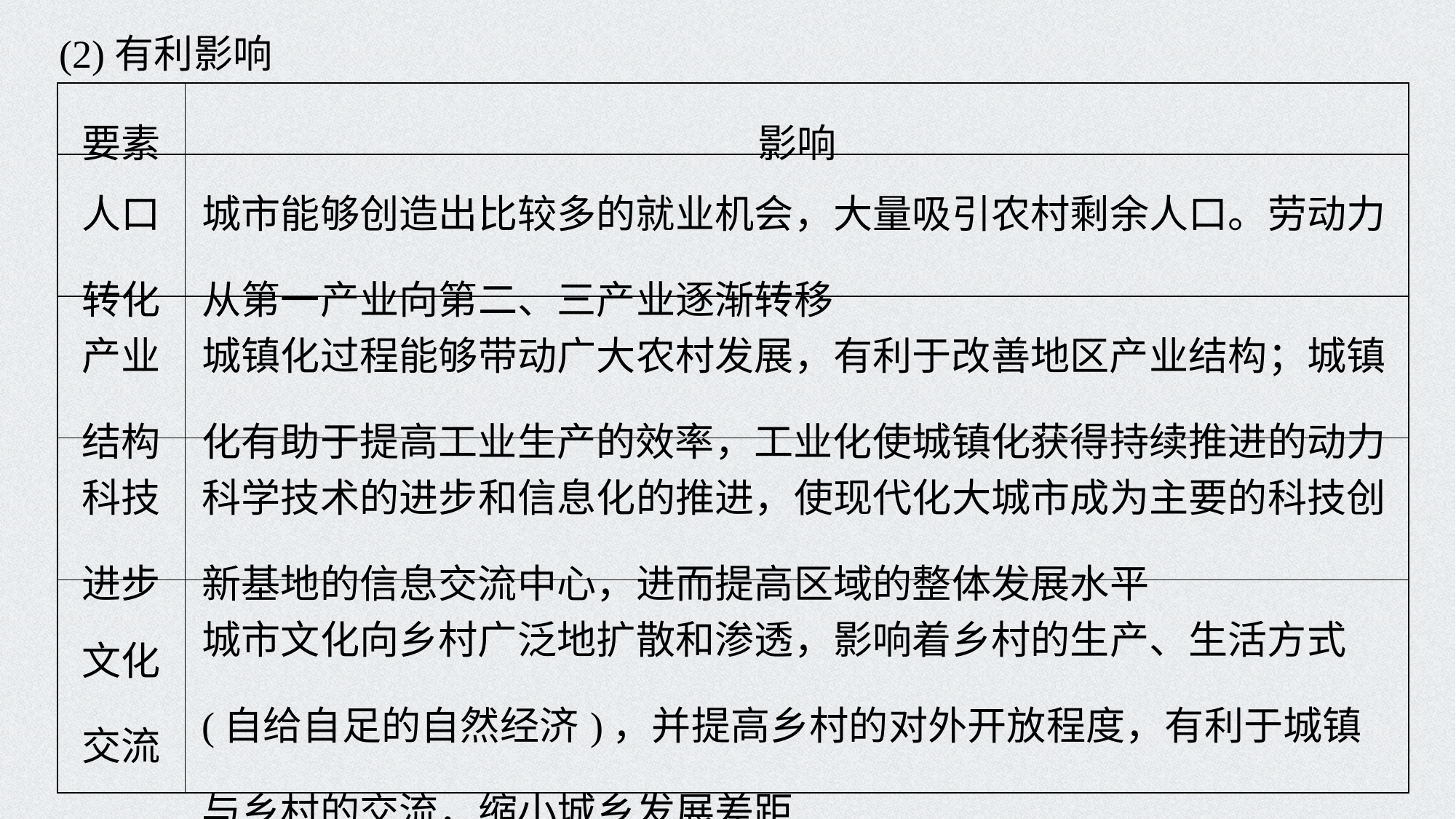

(2)有利影响
| 要素 | 影响 |
| --- | --- |
| 人口转化 | 城市能够创造出比较多的就业机会，大量吸引农村剩余人口。劳动力从第一产业向第二、三产业逐渐转移 |
| 产业结构 | 城镇化过程能够带动广大农村发展，有利于改善地区产业结构；城镇化有助于提高工业生产的效率，工业化使城镇化获得持续推进的动力 |
| 科技进步 | 科学技术的进步和信息化的推进，使现代化大城市成为主要的科技创新基地的信息交流中心，进而提高区域的整体发展水平 |
| 文化交流 | 城市文化向乡村广泛地扩散和渗透，影响着乡村的生产、生活方式(自给自足的自然经济)，并提高乡村的对外开放程度，有利于城镇与乡村的交流，缩小城乡发展差距 |